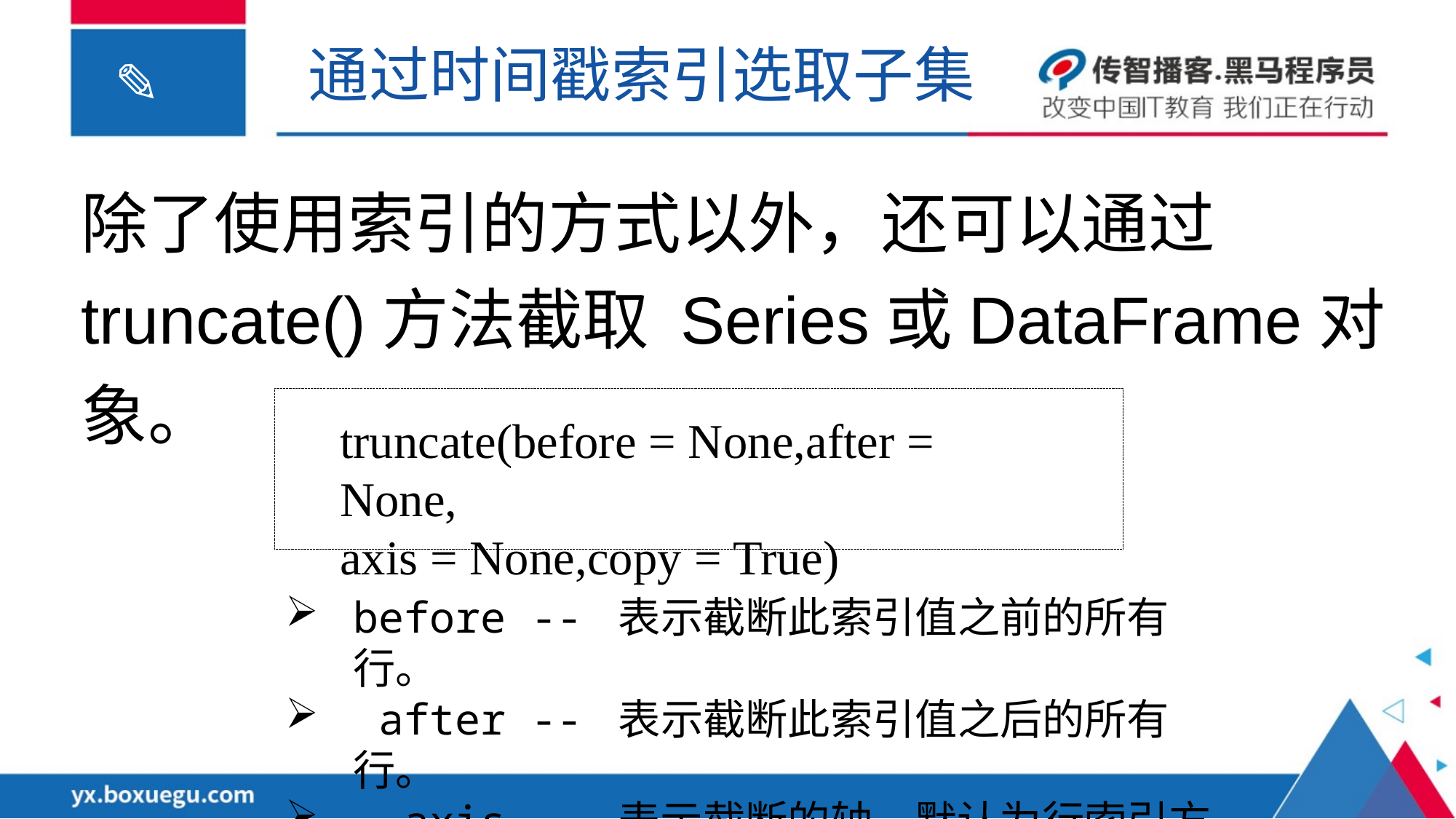

通过时间戳索引选取子集
除了使用索引的方式以外，还可以通过truncate()方法截取 Series或DataFrame对象。

truncate(before = None,after = None,
axis = None,copy = True)
before -- 表示截断此索引值之前的所有行。
 after -- 表示截断此索引值之后的所有行。
  axis -- 表示截断的轴，默认为行索引方向。